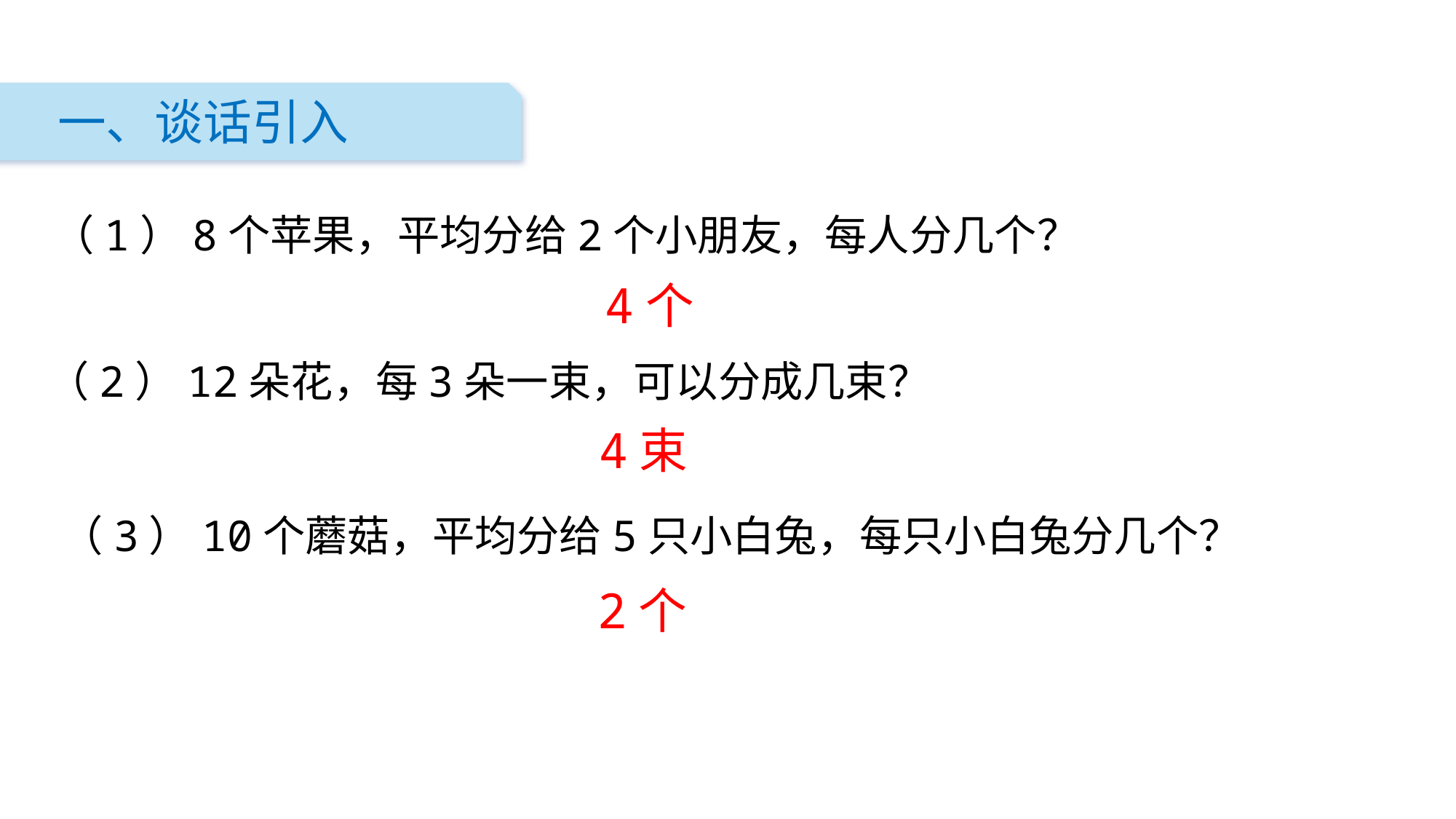

一、谈话引入
（1）8个苹果，平均分给2个小朋友，每人分几个？
4个
（2）12朵花，每3朵一束，可以分成几束？
4束
（3）10个蘑菇，平均分给5只小白兔，每只小白兔分几个？
2个